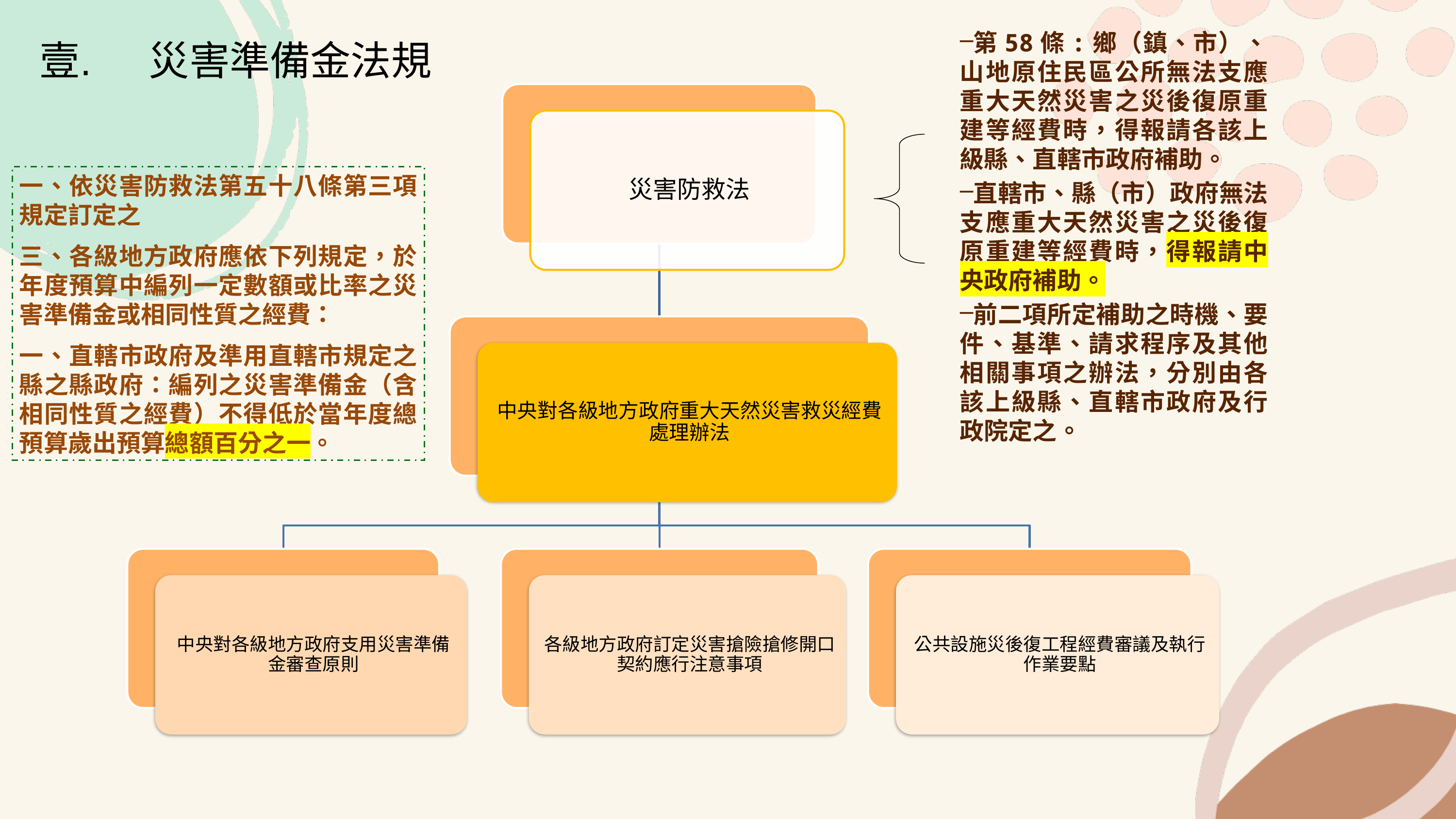

災害準備金法規
第58條:鄉（鎮、市）、山地原住民區公所無法支應重大天然災害之災後復原重建等經費時，得報請各該上級縣、直轄市政府補助。
直轄市、縣（市）政府無法支應重大天然災害之災後復原重建等經費時，得報請中央政府補助。
前二項所定補助之時機、要件、基準、請求程序及其他相關事項之辦法，分別由各該上級縣、直轄市政府及行政院定之。
災害防救法
中央對各級地方政府重大天然災害救災經費處理辦法
中央對各級地方政府支用災害準備金審查原則
各級地方政府訂定災害搶險搶修開口契約應行注意事項
公共設施災後復工程經費審議及執行作業要點

一、依災害防救法第五十八條第三項規定訂定之
三、各級地方政府應依下列規定，於年度預算中編列一定數額或比率之災害準備金或相同性質之經費：
一、直轄市政府及準用直轄市規定之縣之縣政府：編列之災害準備金（含相同性質之經費）不得低於當年度總預算歲出預算總額百分之一。